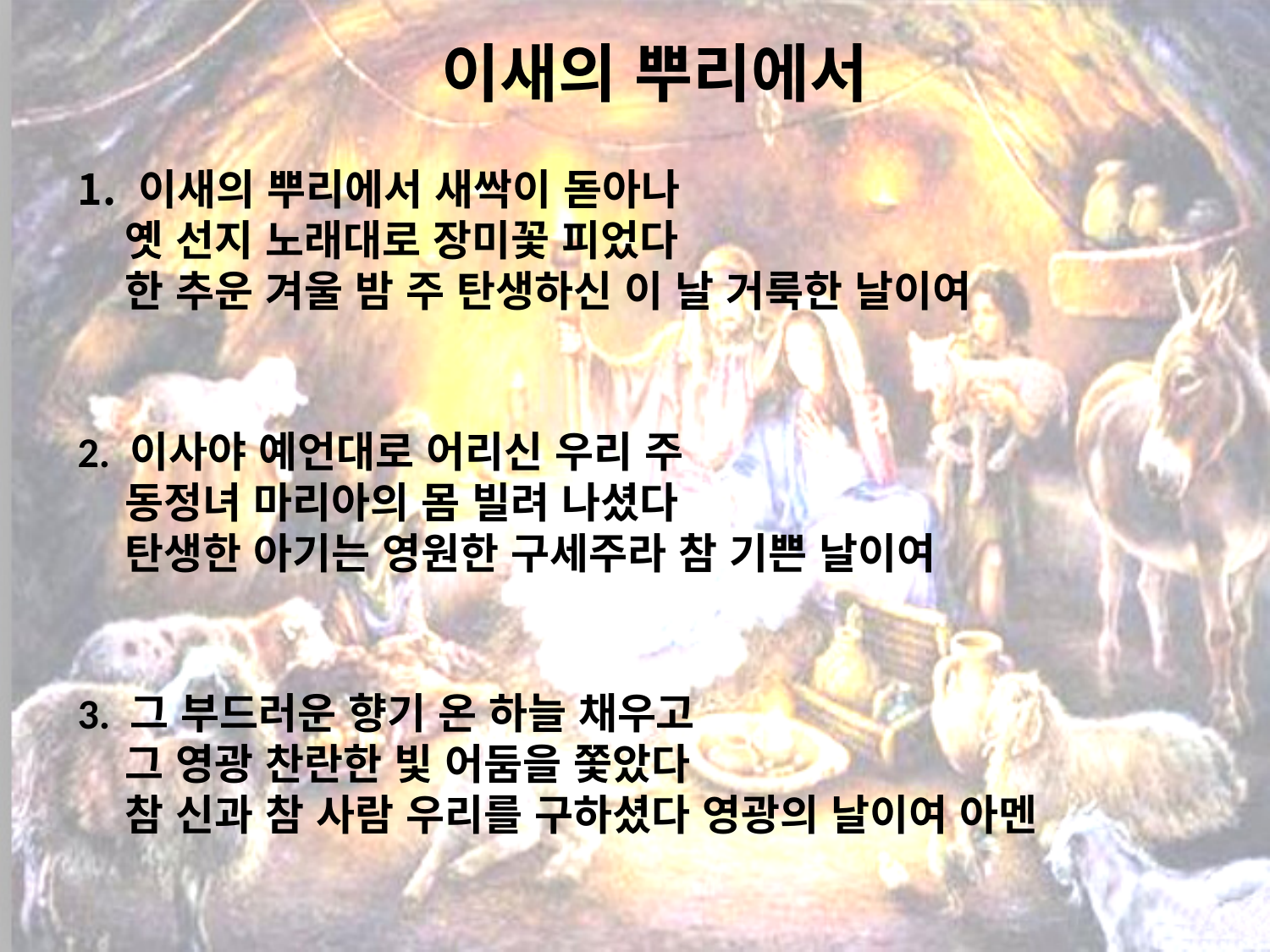

# 이새의 뿌리에서
 이새의 뿌리에서 새싹이 돋아나
    옛 선지 노래대로 장미꽃 피었다
    한 추운 겨울 밤 주 탄생하신 이 날 거룩한 날이여
2. 이사야 예언대로 어리신 우리 주
    동정녀 마리아의 몸 빌려 나셨다
    탄생한 아기는 영원한 구세주라 참 기쁜 날이여
3. 그 부드러운 향기 온 하늘 채우고
    그 영광 찬란한 빛 어둠을 쫓았다
    참 신과 참 사람 우리를 구하셨다 영광의 날이여 아멘